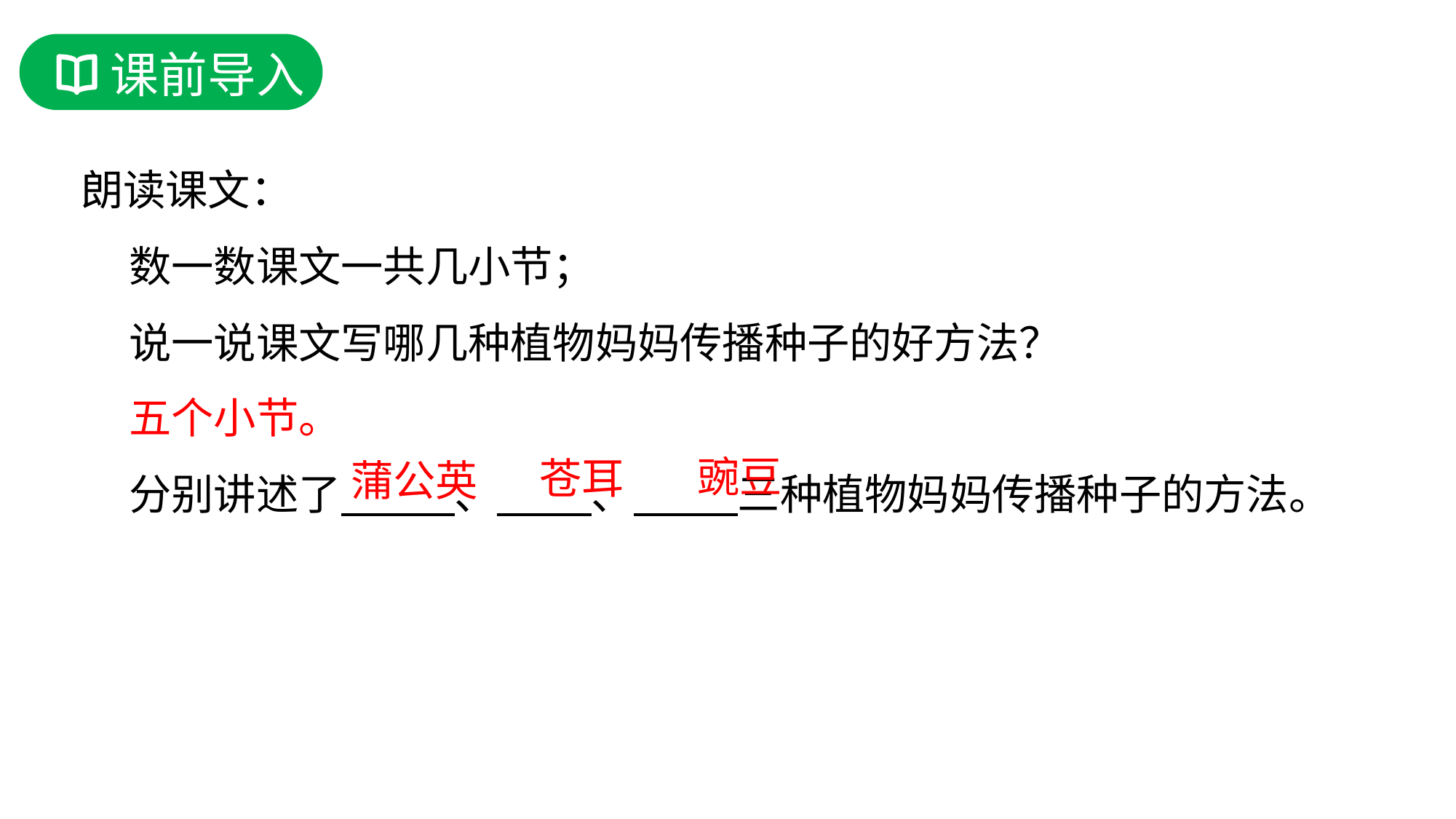

课前导入

朗读课文：
    数一数课文一共几小节；
    说一说课文写哪几种植物妈妈传播种子的好方法？
    五个小节。
    分别讲述了            、          、           三种植物妈妈传播种子的方法。
豌豆
苍耳
蒲公英